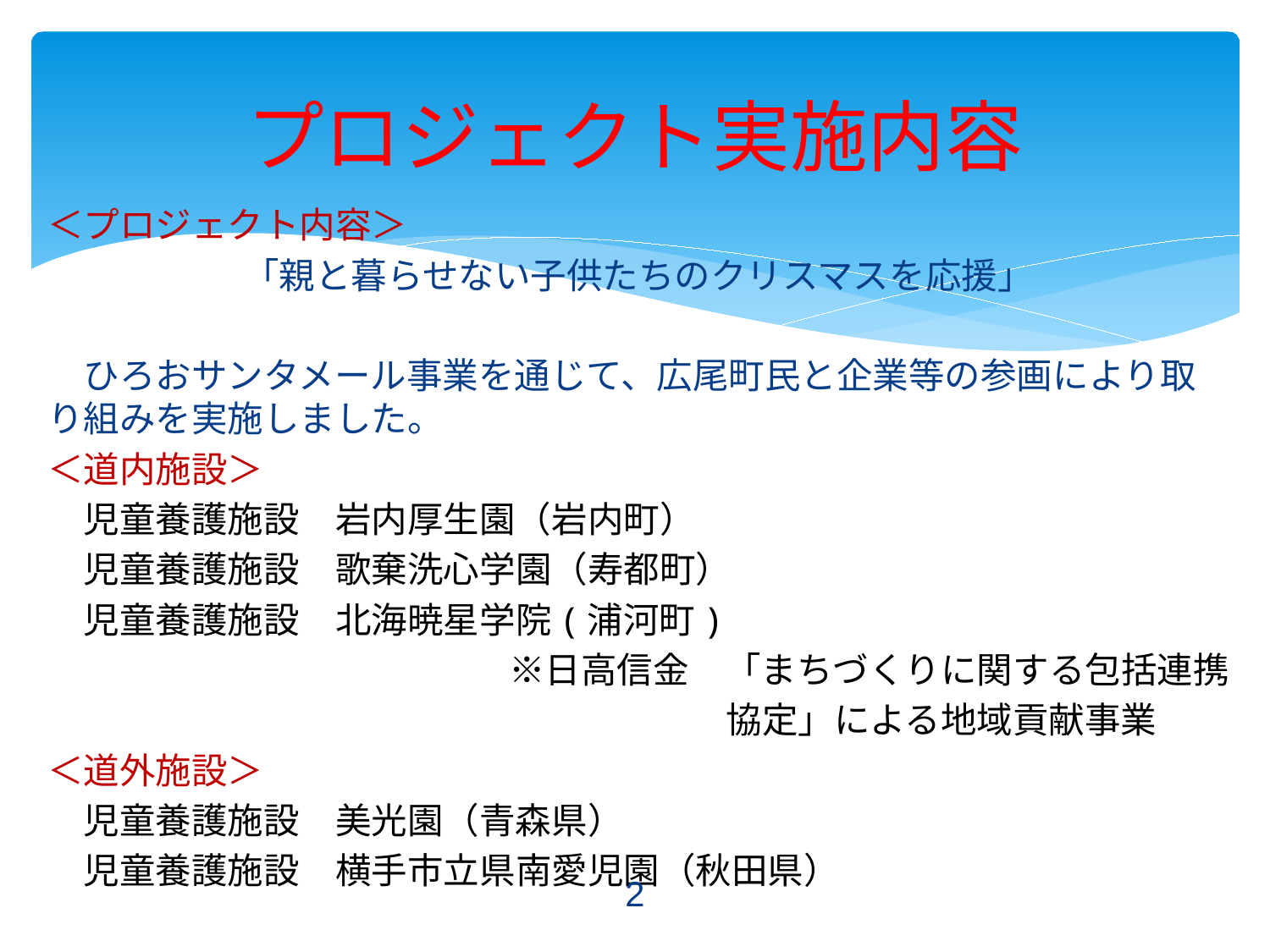

# プロジェクト実施内容
＜プロジェクト内容＞
「親と暮らせない子供たちのクリスマスを応援」

　ひろおサンタメール事業を通じて、広尾町民と企業等の参画により取り組みを実施しました。
＜道内施設＞
　児童養護施設　岩内厚生園（岩内町）
　児童養護施設　歌棄洗心学園（寿都町）
　児童養護施設　北海暁星学院(浦河町)
　　　　　　※日高信金　「まちづくりに関する包括連携
協定」による地域貢献事業
＜道外施設＞
　児童養護施設　美光園（青森県）
　児童養護施設　横手市立県南愛児園（秋田県）

2